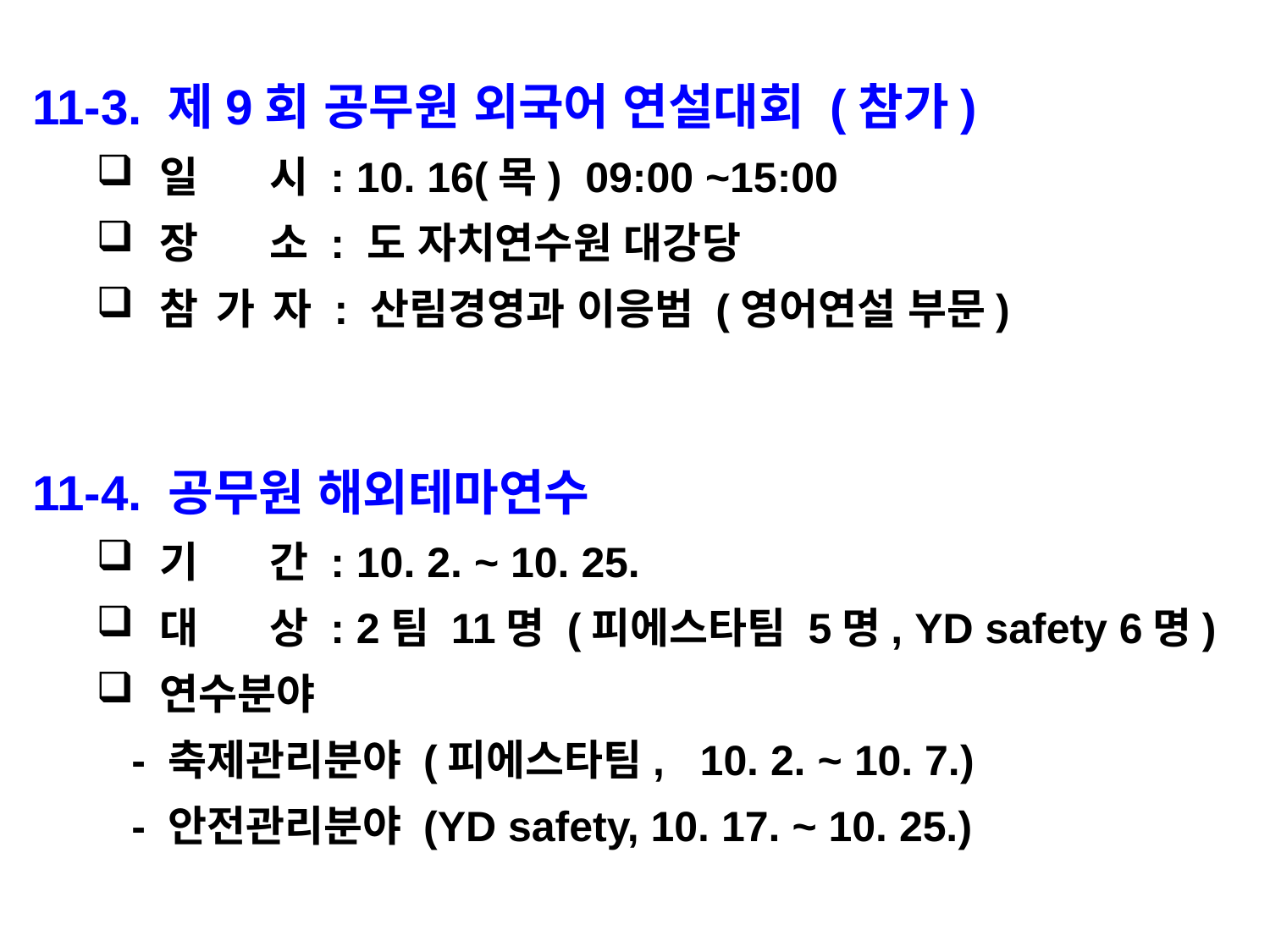

11-3. 제9회 공무원 외국어 연설대회 (참가)
일      시 : 10. 16(목)  09:00 ~15:00
장      소 : 도 자치연수원 대강당
참  가  자 : 산림경영과 이응범 (영어연설 부문)
11-4. 공무원 해외테마연수
기      간 : 10. 2. ~ 10. 25.
대      상 : 2팀 11명 (피에스타팀 5명, YD safety 6명)
연수분야
   - 축제관리분야 (피에스타팀,   10. 2. ~ 10. 7.)
   - 안전관리분야 (YD safety, 10. 17. ~ 10. 25.)